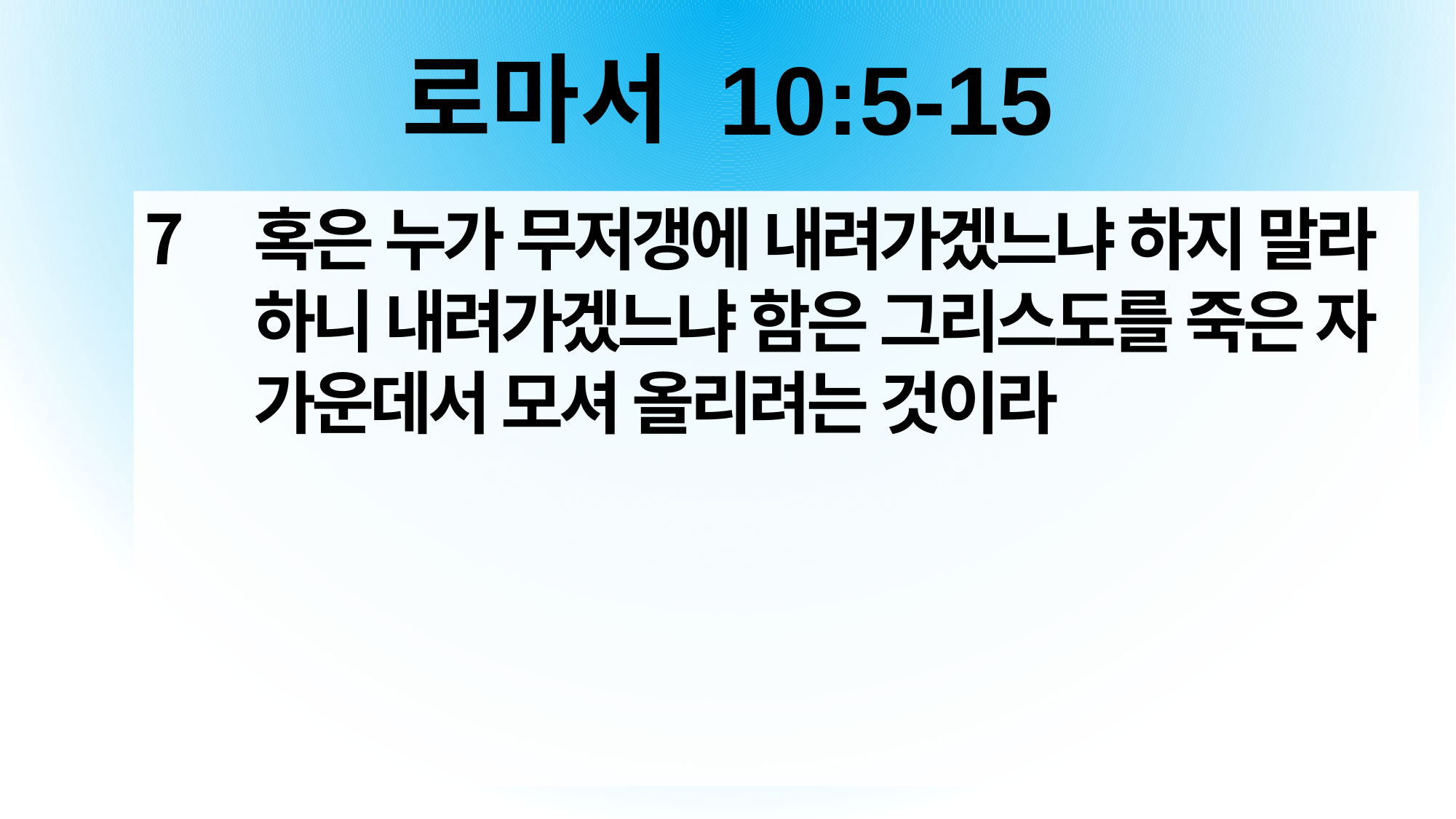

# 로마서 10:5-15
혹은 누가 무저갱에 내려가겠느냐 하지 말라 하니 내려가겠느냐 함은 그리스도를 죽은 자 가운데서 모셔 올리려는 것이라